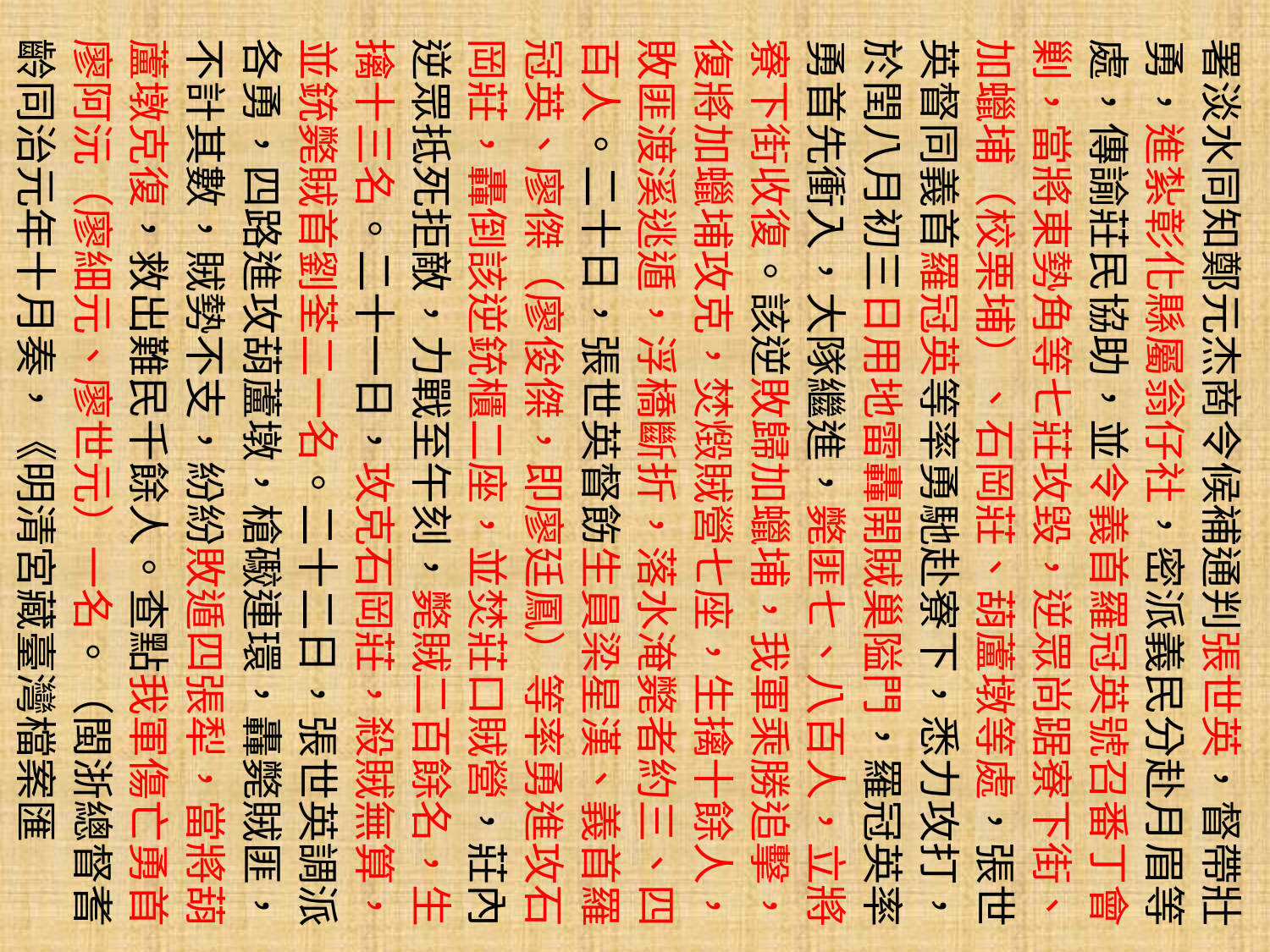

署淡水同知鄭元杰商令候補通判張世英，督帶壯勇，進紮彰化縣屬翁仔社，密派義民分赴月眉等處，傳諭莊民協助，並令義首羅冠英號召番丁會剿，當將東勢角等七莊攻毀，逆眾尚踞寮下街、加蠟埔（校栗埔）、石岡莊、葫蘆墩等處，張世英督同義首羅冠英等率勇馳赴寮下，悉力攻打，於閏八月初三日用地雷轟開賊巢隘門，羅冠英率勇首先衝入，大隊繼進，斃匪七、八百人，立將寮下街收復。該逆敗歸加蠟埔，我軍乘勝追擊，復將加蠟埔攻克，焚燬賊營七座，生擒十餘人，敗匪渡溪逃遁，浮橋斷折，落水淹斃者約三、四百人。二十日，張世英督飭生員梁星漢、義首羅冠英、廖傑（廖俊傑，即廖廷鳳）等率勇進攻石岡莊，轟倒該逆銃櫃二座，並焚莊口賊營，莊內逆眾抵死拒敵，力戰至午刻，斃賊二百餘名，生擒十三名。二十一日，攻克石岡莊，殺賊無算，並銃斃賊首劉荃二一名。二十二日，張世英調派各勇，四路進攻葫蘆墩，槍礮連環，轟斃賊匪，不計其數，賊勢不支，紛紛敗遁四張犁，當將葫蘆墩克復，救出難民千餘人。查點我軍傷亡勇首廖阿沅（廖細元、廖世元）一名。（閩浙總督耆齡同治元年十月奏，《明清宮藏臺灣檔案匯編》）